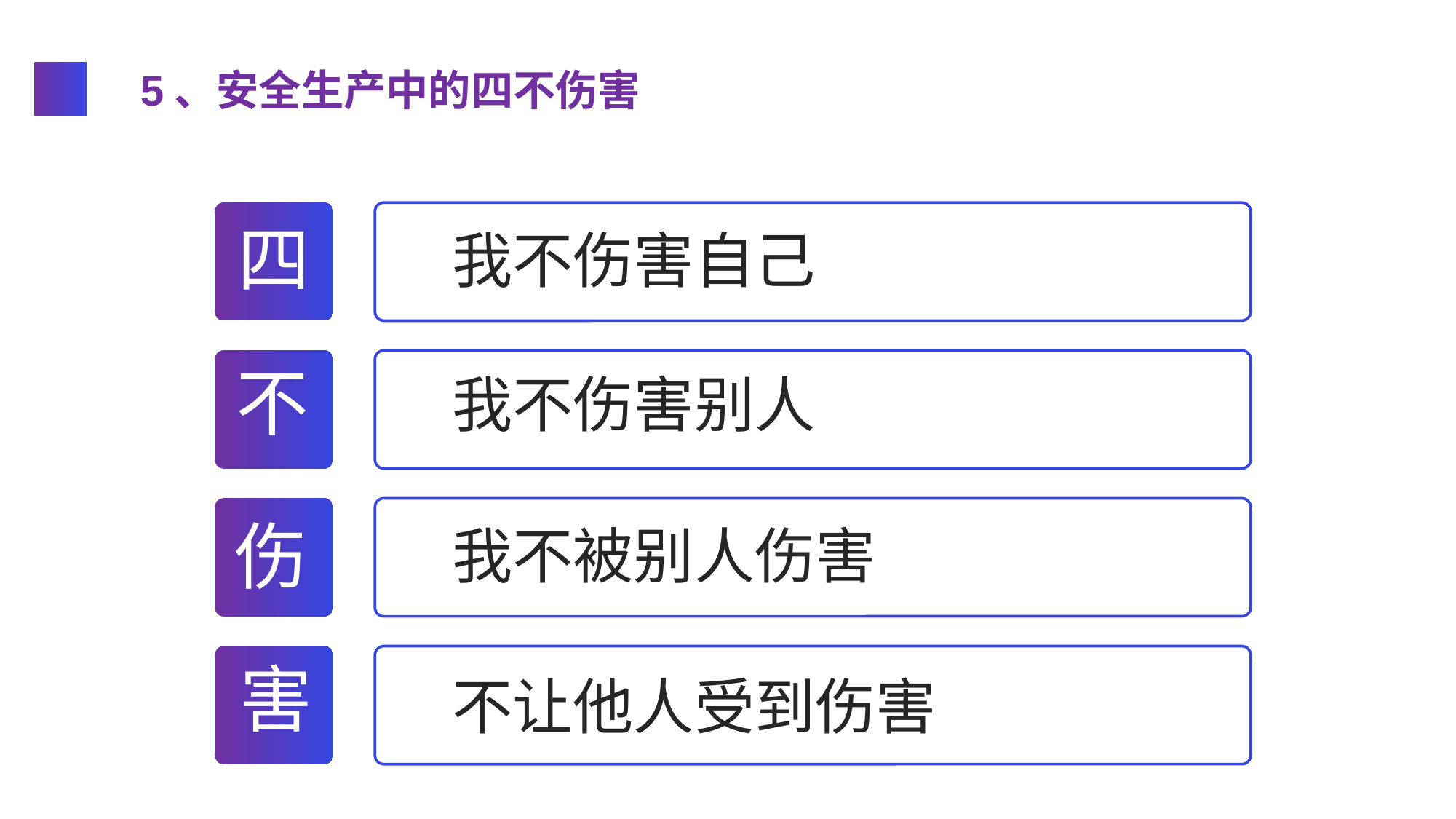

5、安全生产中的四不伤害

四
我不伤害自己

不
我不伤害别人

伤
我不被别人伤害

害
不让他人受到伤害